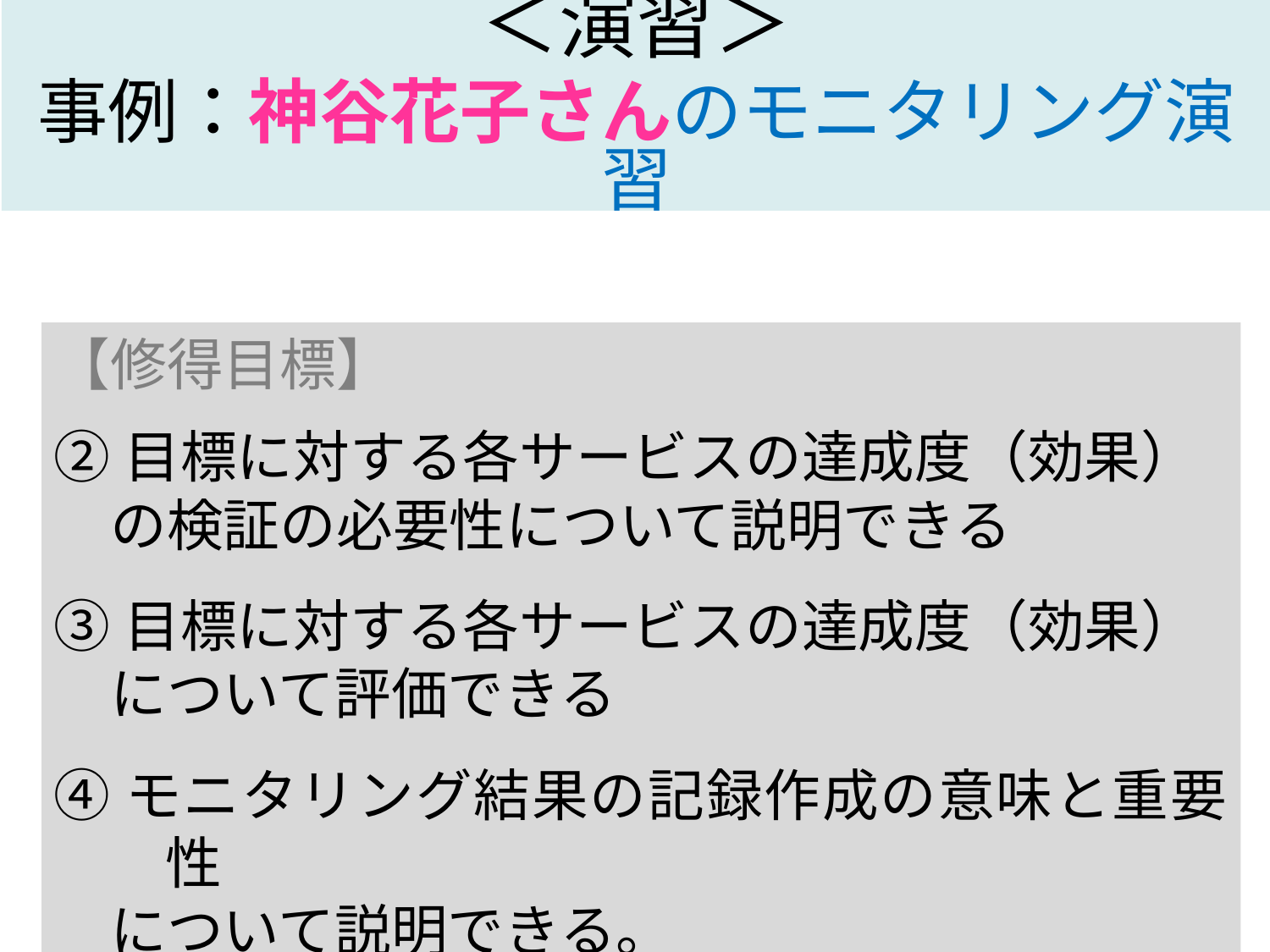

＜演習＞
事例：神谷花子さんのモニタリング演習
【修得目標】

②目標に対する各サービスの達成度（効果）
　の検証の必要性について説明できる

③目標に対する各サービスの達成度（効果）
　について評価できる

④モニタリング結果の記録作成の意味と重要性
　について説明できる。